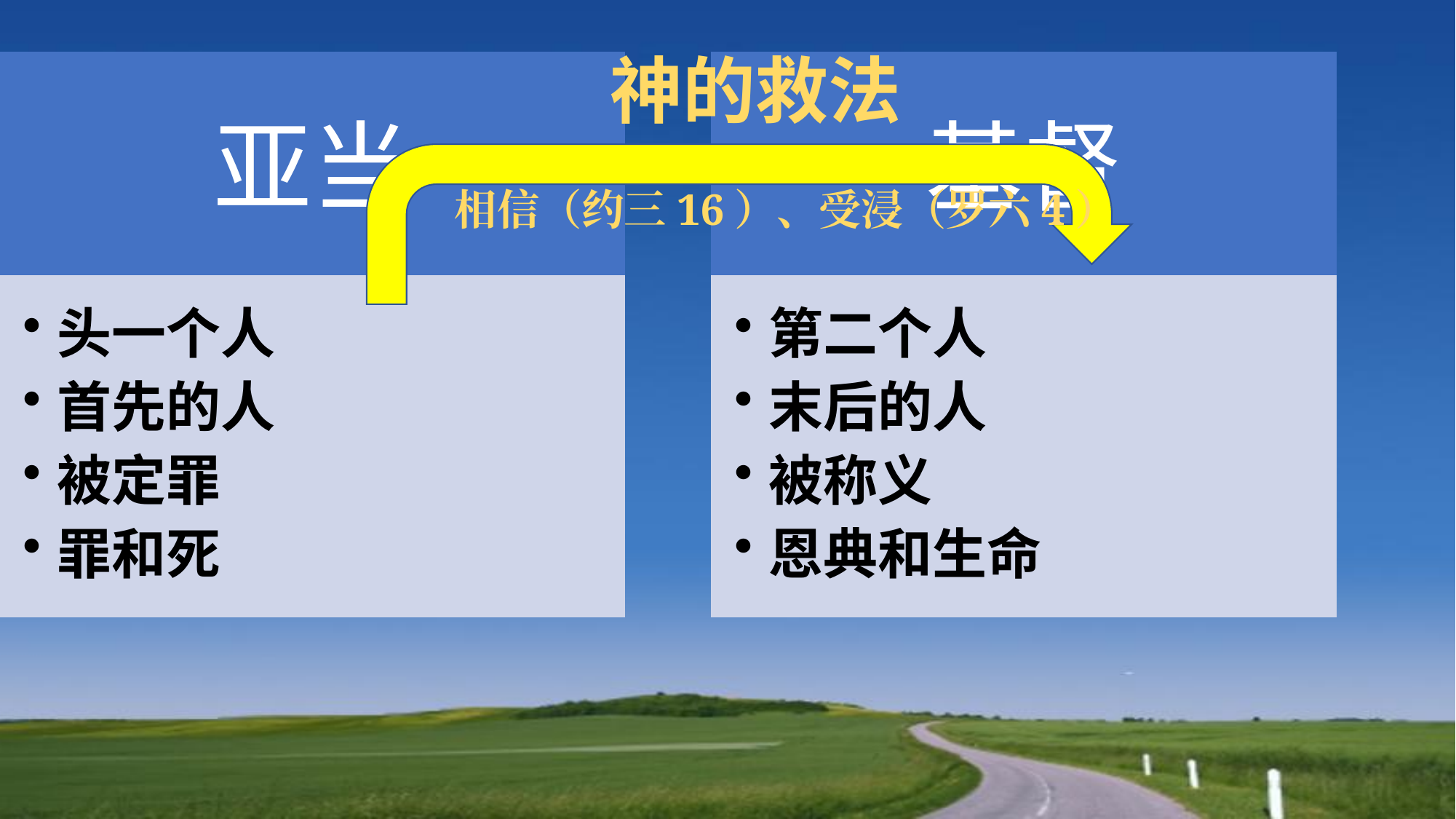

神的救法

相信（约三16）、受浸（罗六4）
亚当
头一个人
首先的人
被定罪
罪和死
基督
第二个人
末后的人
被称义
恩典和生命